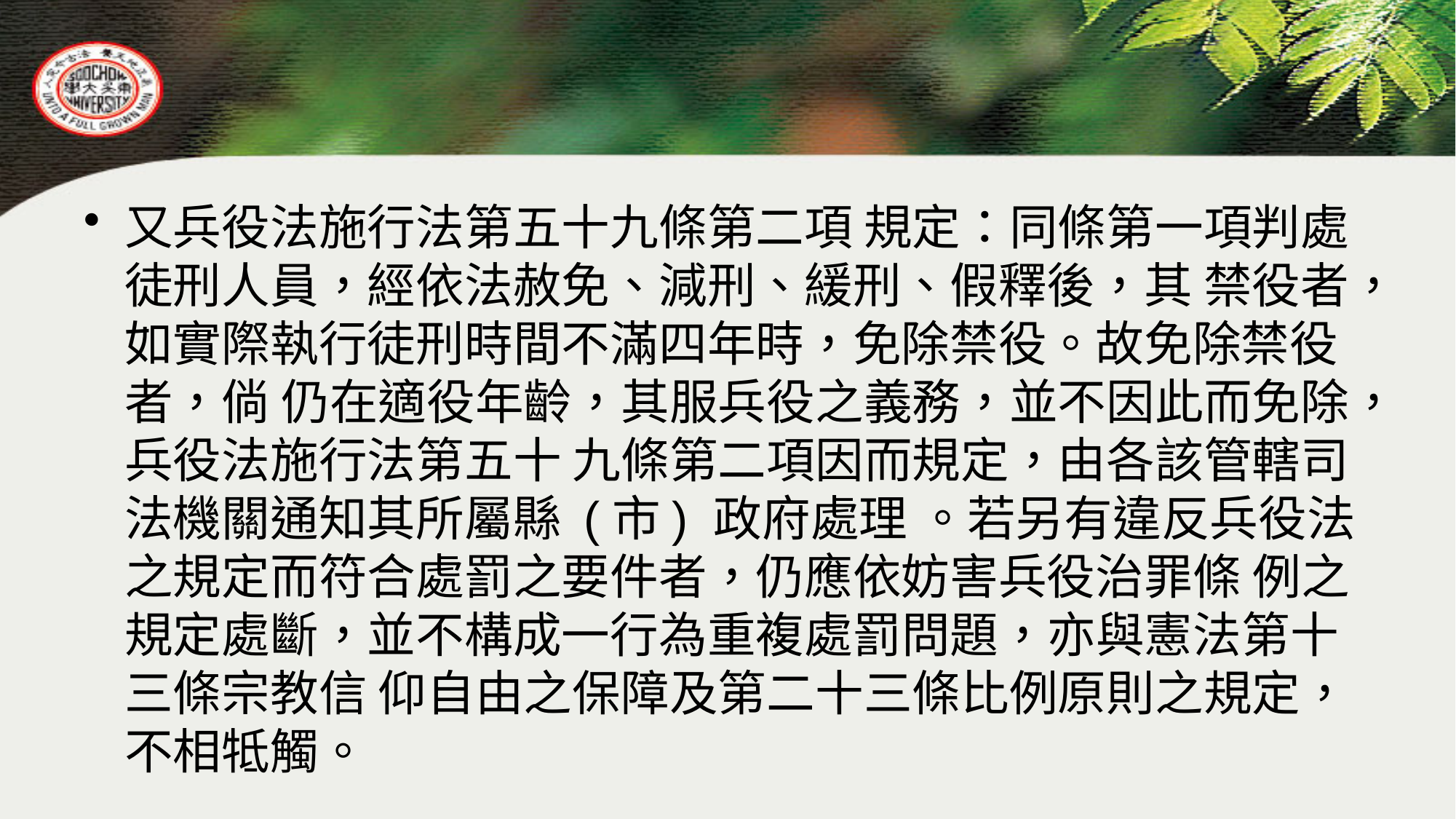

#
又兵役法施行法第五十九條第二項 規定：同條第一項判處徒刑人員，經依法赦免、減刑、緩刑、假釋後，其 禁役者，如實際執行徒刑時間不滿四年時，免除禁役。故免除禁役者，倘 仍在適役年齡，其服兵役之義務，並不因此而免除，兵役法施行法第五十 九條第二項因而規定，由各該管轄司法機關通知其所屬縣 (市) 政府處理 。若另有違反兵役法之規定而符合處罰之要件者，仍應依妨害兵役治罪條 例之規定處斷，並不構成一行為重複處罰問題，亦與憲法第十三條宗教信 仰自由之保障及第二十三條比例原則之規定，不相牴觸。